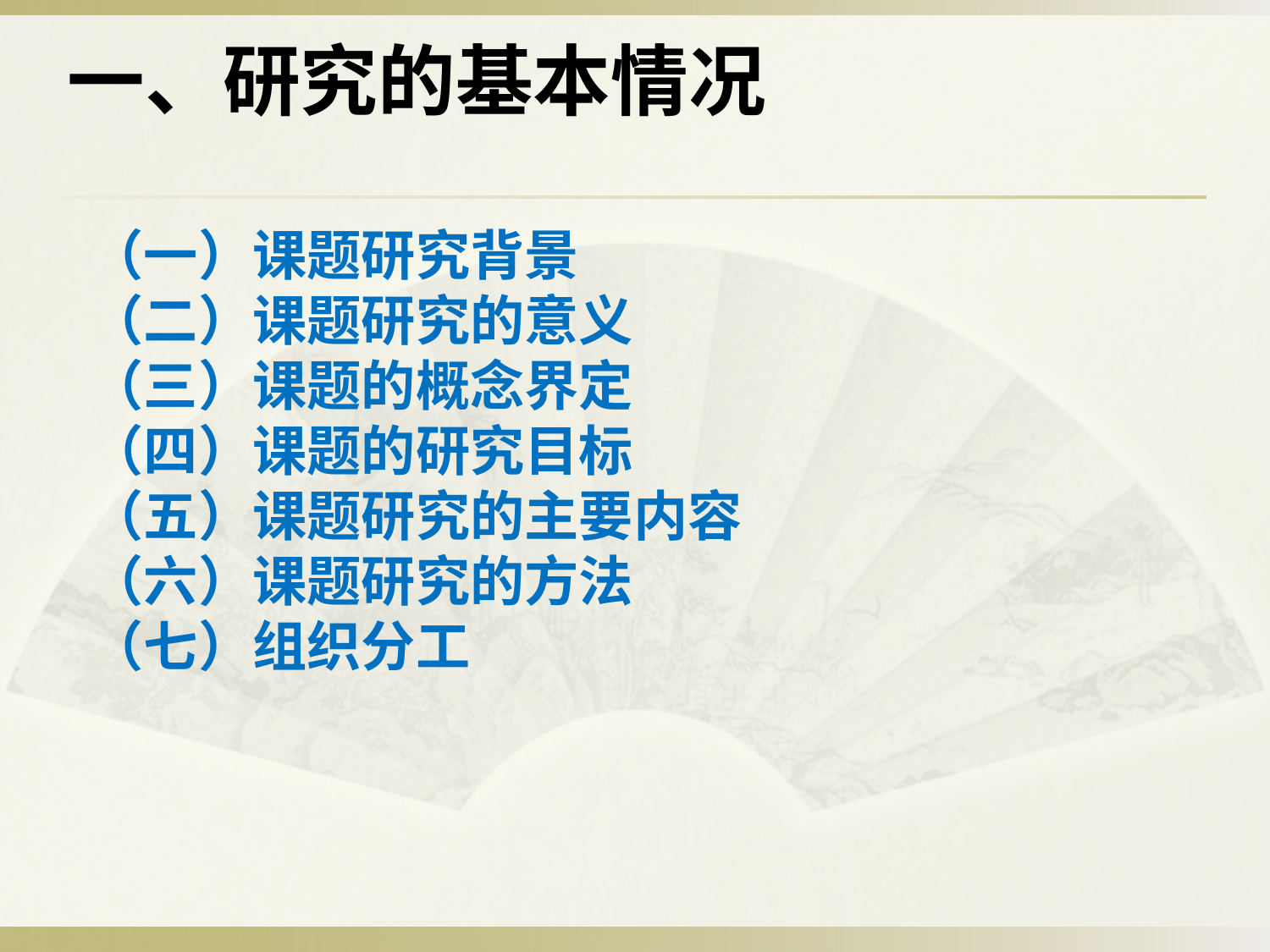

一、研究的基本情况

# （一）课题研究背景 （二）课题研究的意义 （三）课题的概念界定 （四）课题的研究目标 （五）课题研究的主要内容 （六）课题研究的方法 （七）组织分工